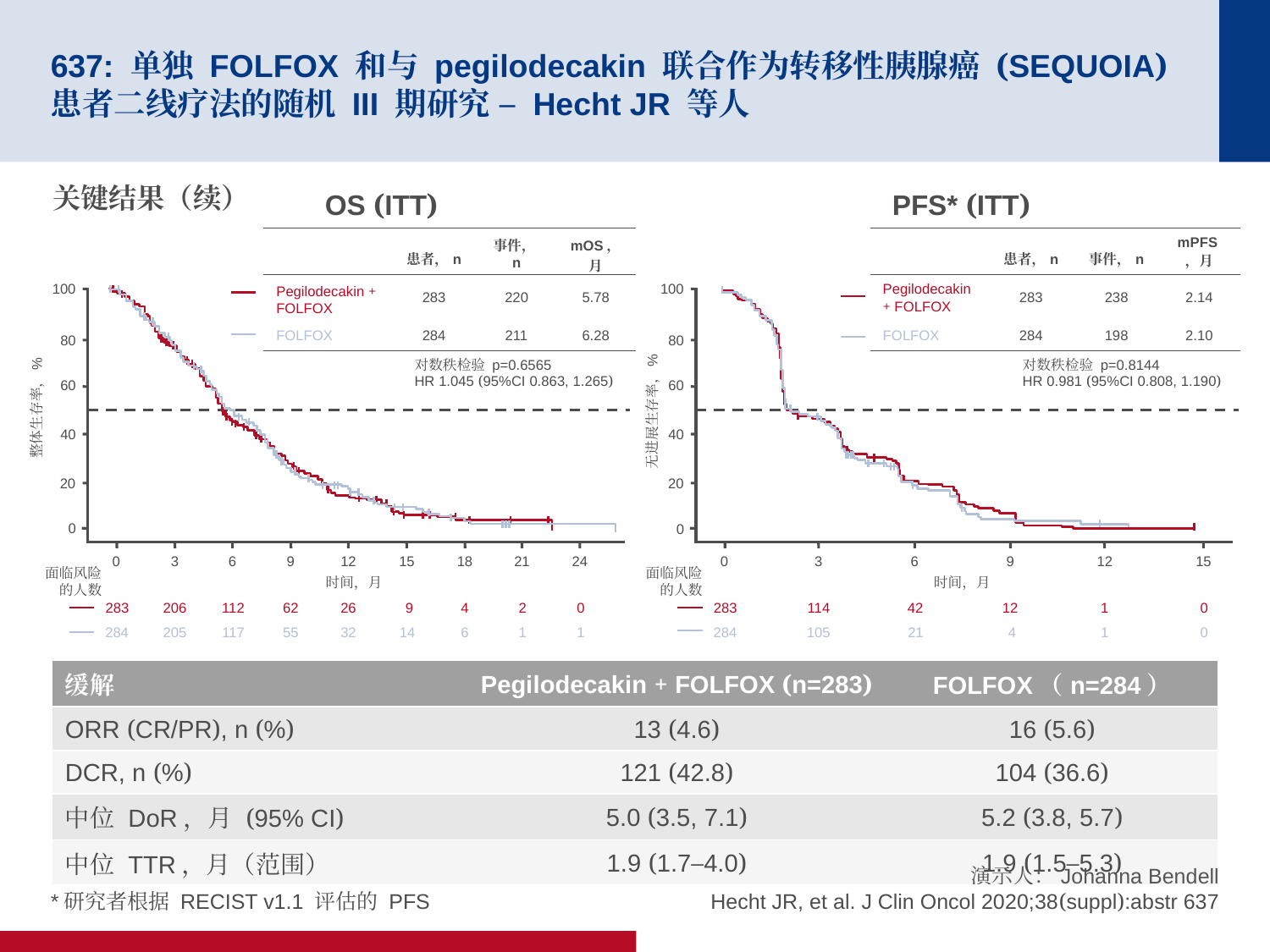

# 637: 单独 FOLFOX 和与 pegilodecakin 联合作为转移性胰腺癌 (SEQUOIA) 患者二线疗法的随机 III 期研究 – Hecht JR 等人
关键结果（续）
OS (ITT)
PFS* (ITT)
|  | 患者，n | 事件，n | mOS，月 |
| --- | --- | --- | --- |
| Pegilodecakin + FOLFOX | 283 | 220 | 5.78 |
| FOLFOX | 284 | 211 | 6.28 |
|  | 患者，n | 事件，n | mPFS，月 |
| --- | --- | --- | --- |
| Pegilodecakin + FOLFOX | 283 | 238 | 2.14 |
| FOLFOX | 284 | 198 | 2.10 |
100

80

60

40

20

100

80

60

40

20

对数秩检验 p=0.6565
HR 1.045 (95%CI 0.863, 1.265)
对数秩检验 p=0.8144
HR 0.981 (95%CI 0.808, 1.190)
 整体生存率，%
无进展生存率，%
0
0

0
3
6
9
12
15
18
21
24
0
3
6
9
12
15
面临风险的人数
面临风险的人数
时间，月
时间，月
283
114
42
12
1
0
2
283
206
112
62
26
 9
4
0
284
205
117
55
32
14
6
1
1
284
105
21
 4
1
0
| 缓解 | Pegilodecakin + FOLFOX (n=283) | FOLFOX（n=284） |
| --- | --- | --- |
| ORR (CR/PR), n (%) | 13 (4.6) | 16 (5.6) |
| DCR, n (%) | 121 (42.8) | 104 (36.6) |
| 中位 DoR，月 (95% CI) | 5.0 (3.5, 7.1) | 5.2 (3.8, 5.7) |
| 中位 TTR，月（范围） | 1.9 (1.7–4.0) | 1.9 (1.5–5.3) |
*研究者根据 RECIST v1.1 评估的 PFS
演示人：Johanna Bendell
Hecht JR, et al. J Clin Oncol 2020;38(suppl):abstr 637